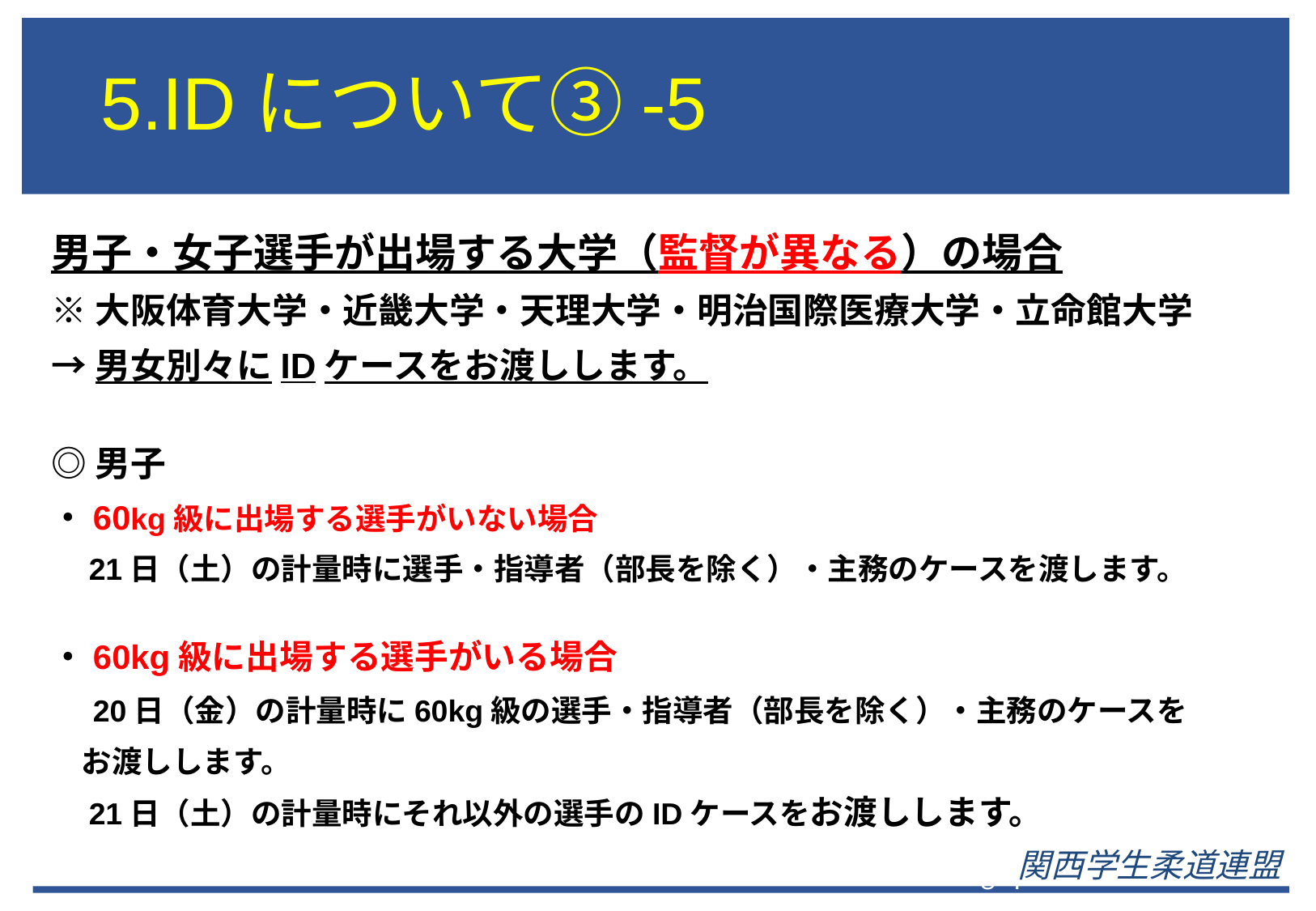

# 5.IDについて③-5

男子・女子選手が出場する大学（監督が異なる）の場合
※大阪体育大学・近畿大学・天理大学・明治国際医療大学・立命館大学
→男女別々にIDケースをお渡しします。

◎男子
・60kg級に出場する選手がいない場合
　21日（土）の計量時に選手・指導者（部長を除く）・主務のケースを渡します。

・60kg級に出場する選手がいる場合
　20日（金）の計量時に60kg級の選手・指導者（部長を除く）・主務のケースを
　お渡しします。
　21日（土）の計量時にそれ以外の選手のIDケースをお渡しします。

関西学生柔道連盟